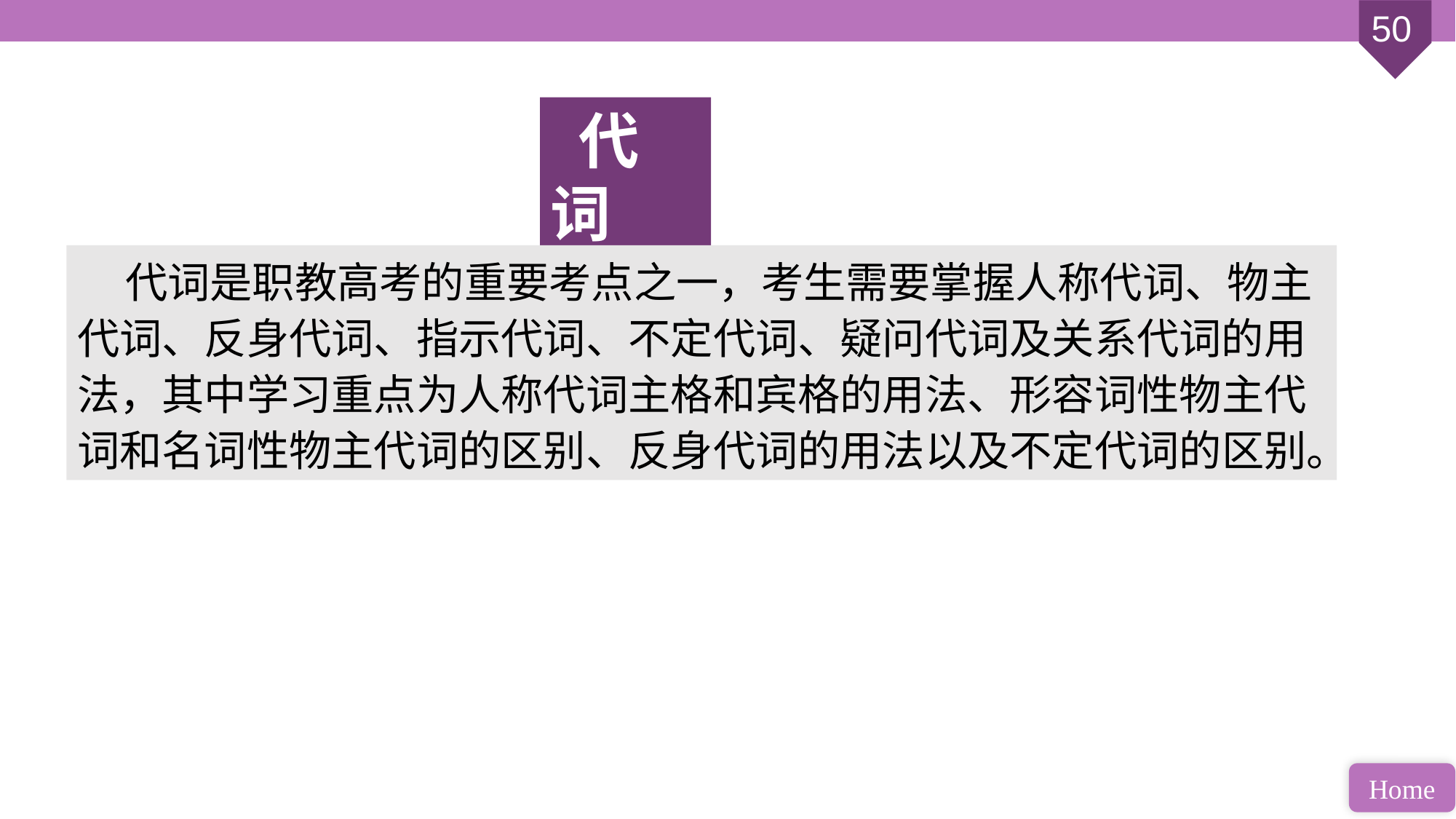

代 词
    代词是职教高考的重要考点之一，考生需要掌握人称代词、物主代词、反身代词、指示代词、不定代词、疑问代词及关系代词的用法，其中学习重点为人称代词主格和宾格的用法、形容词性物主代词和名词性物主代词的区别、反身代词的用法以及不定代词的区别。